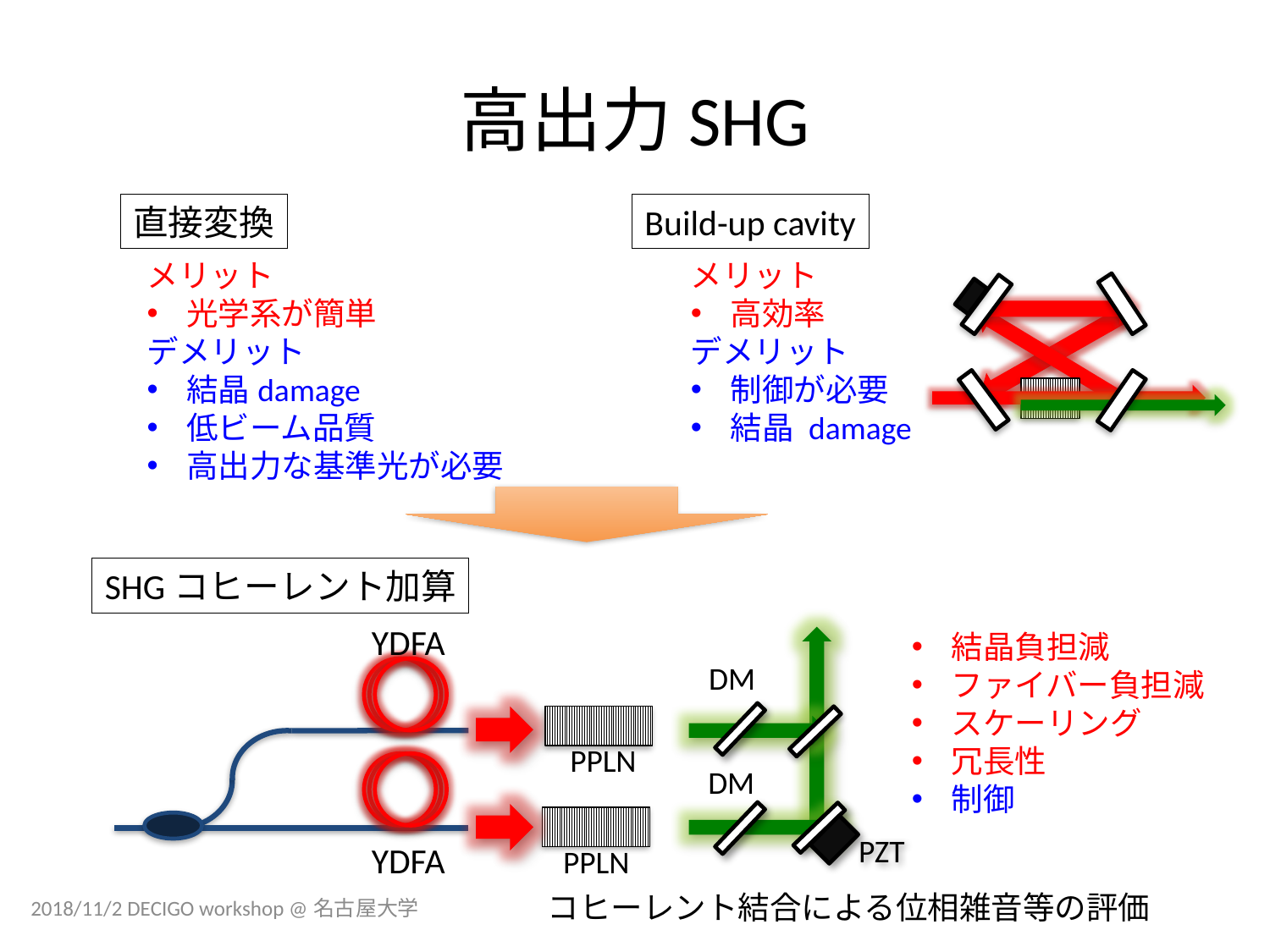

# 高出力SHG
直接変換
Build-up cavity
メリット
光学系が簡単
デメリット
結晶damage
低ビーム品質
高出力な基準光が必要
メリット
高効率
デメリット
制御が必要
結晶 damage

SHGコヒーレント加算
YDFA

PPLN

YDFA
PPLN

DM

DM

PZT

結晶負担減
ファイバー負担減
スケーリング
冗長性
制御
コヒーレント結合による位相雑音等の評価
2018/11/2 DECIGO workshop @名古屋大学